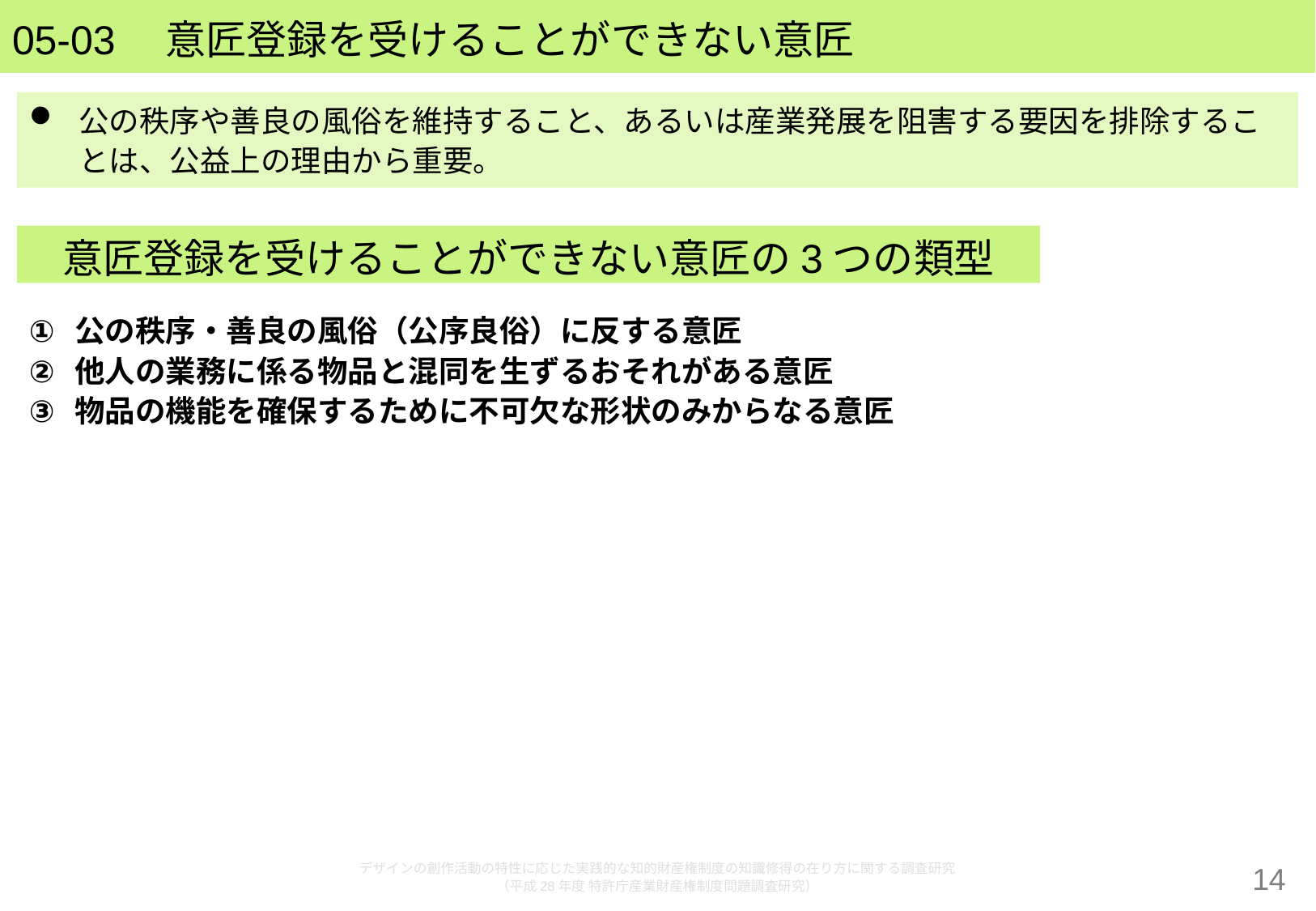

# 05-03　意匠登録を受けることができない意匠
公の秩序や善良の風俗を維持すること、あるいは産業発展を阻害する要因を排除することは、公益上の理由から重要。
意匠登録を受けることができない意匠の3つの類型
公の秩序・善良の風俗（公序良俗）に反する意匠
他人の業務に係る物品と混同を生ずるおそれがある意匠
物品の機能を確保するために不可欠な形状のみからなる意匠
デザインの創作活動の特性に応じた実践的な知的財産権制度の知識修得の在り方に関する調査研究
（平成28年度 特許庁産業財産権制度問題調査研究）
14